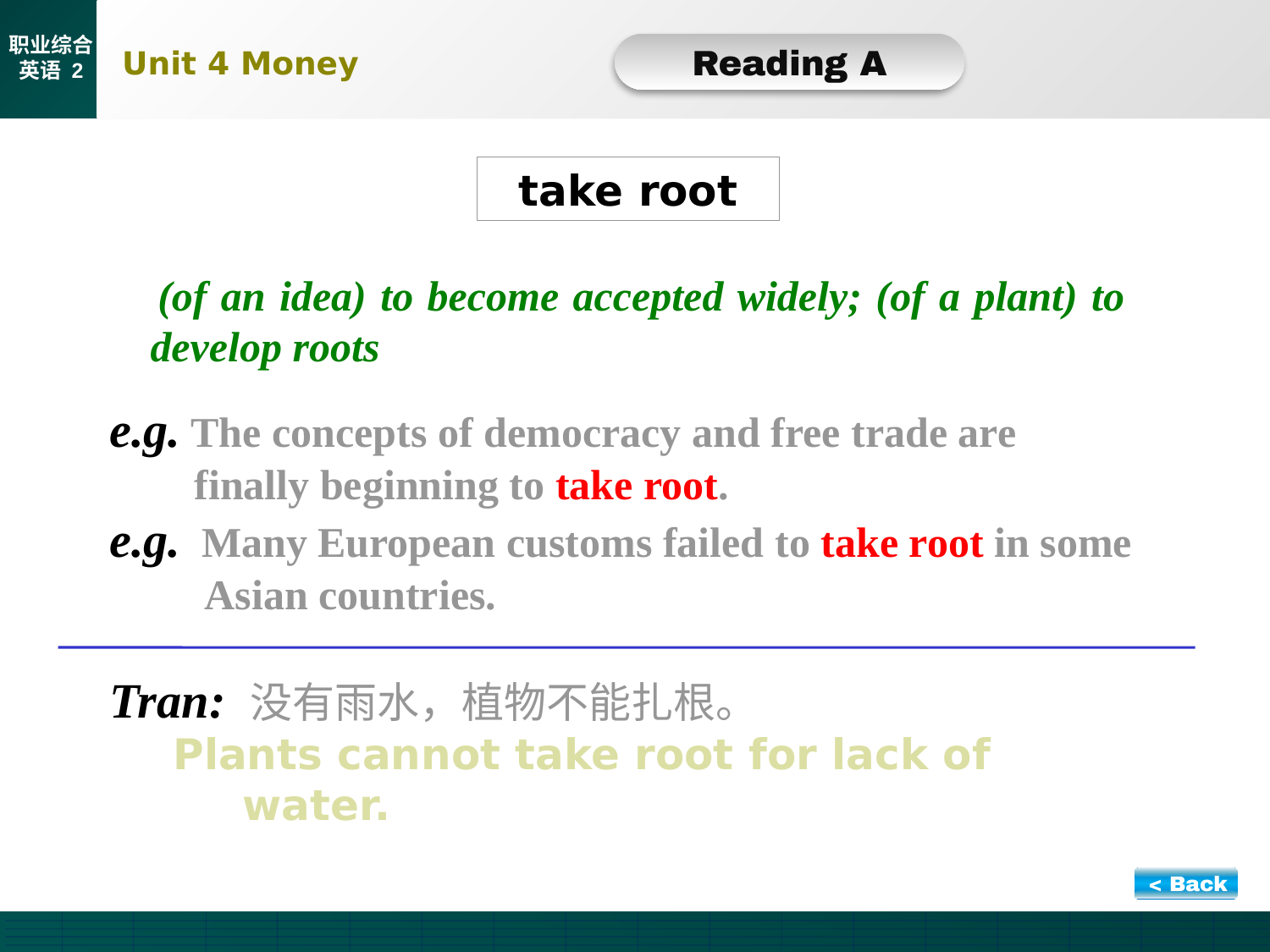

Reading A
take root
      (of an idea) to become accepted widely; (of a plant) to develop roots
e.g. The concepts of democracy and free trade are
        finally beginning to take root.
e.g.  Many European customs failed to take root in some
         Asian countries.

Tran: 没有雨水，植物不能扎根。
      Plants cannot take root for lack of
         water.

< Back